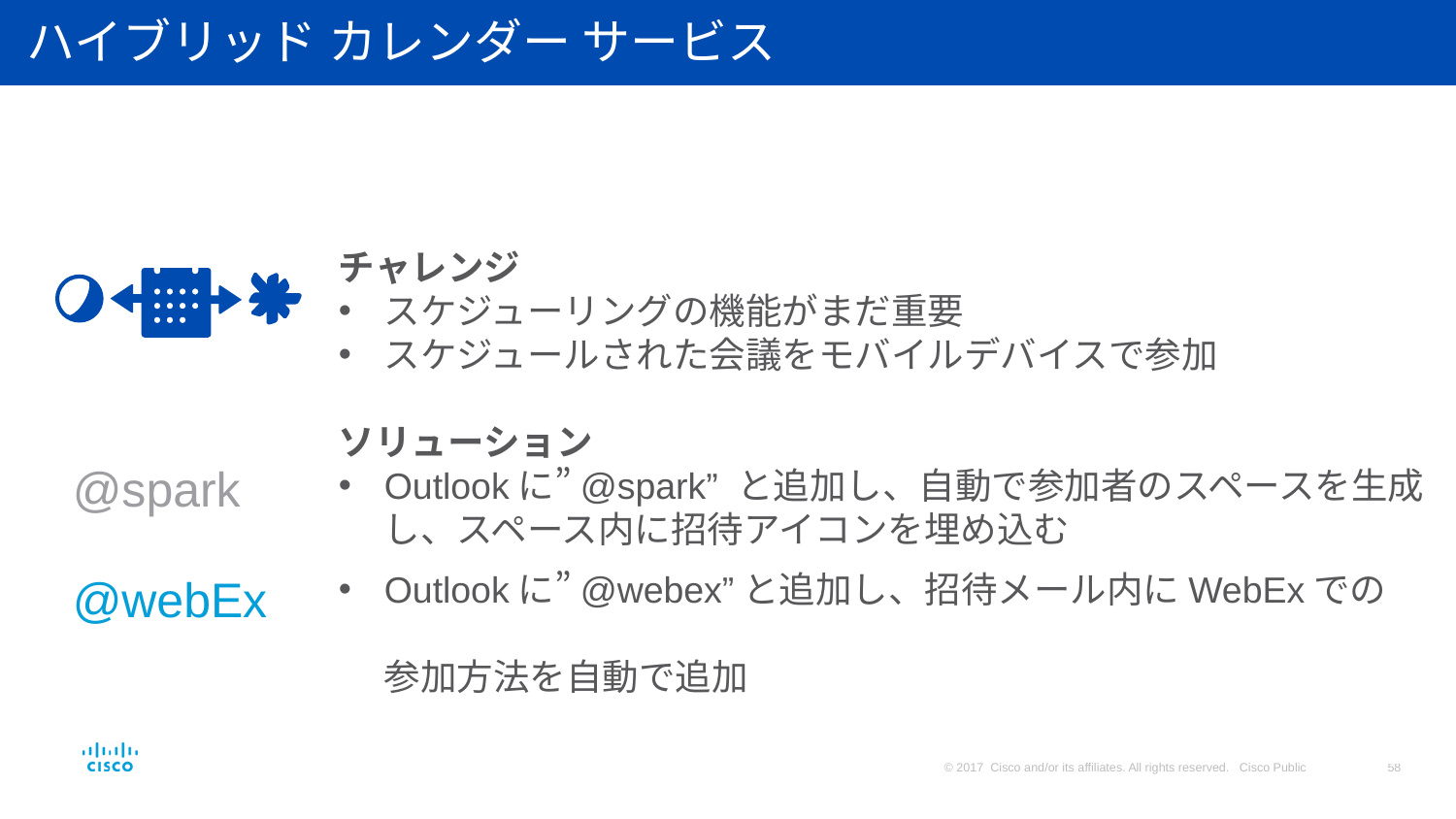

ハイブリッド カレンダー サービス
チャレンジ
スケジューリングの機能がまだ重要
スケジュールされた会議をモバイルデバイスで参加

ソリューション
Outlookに”@spark” と追加し、自動で参加者のスペースを生成し、スペース内に招待アイコンを埋め込む
Outlookに”@webex”と追加し、招待メール内にWebExでの
参加方法を自動で追加

@spark
@webEx